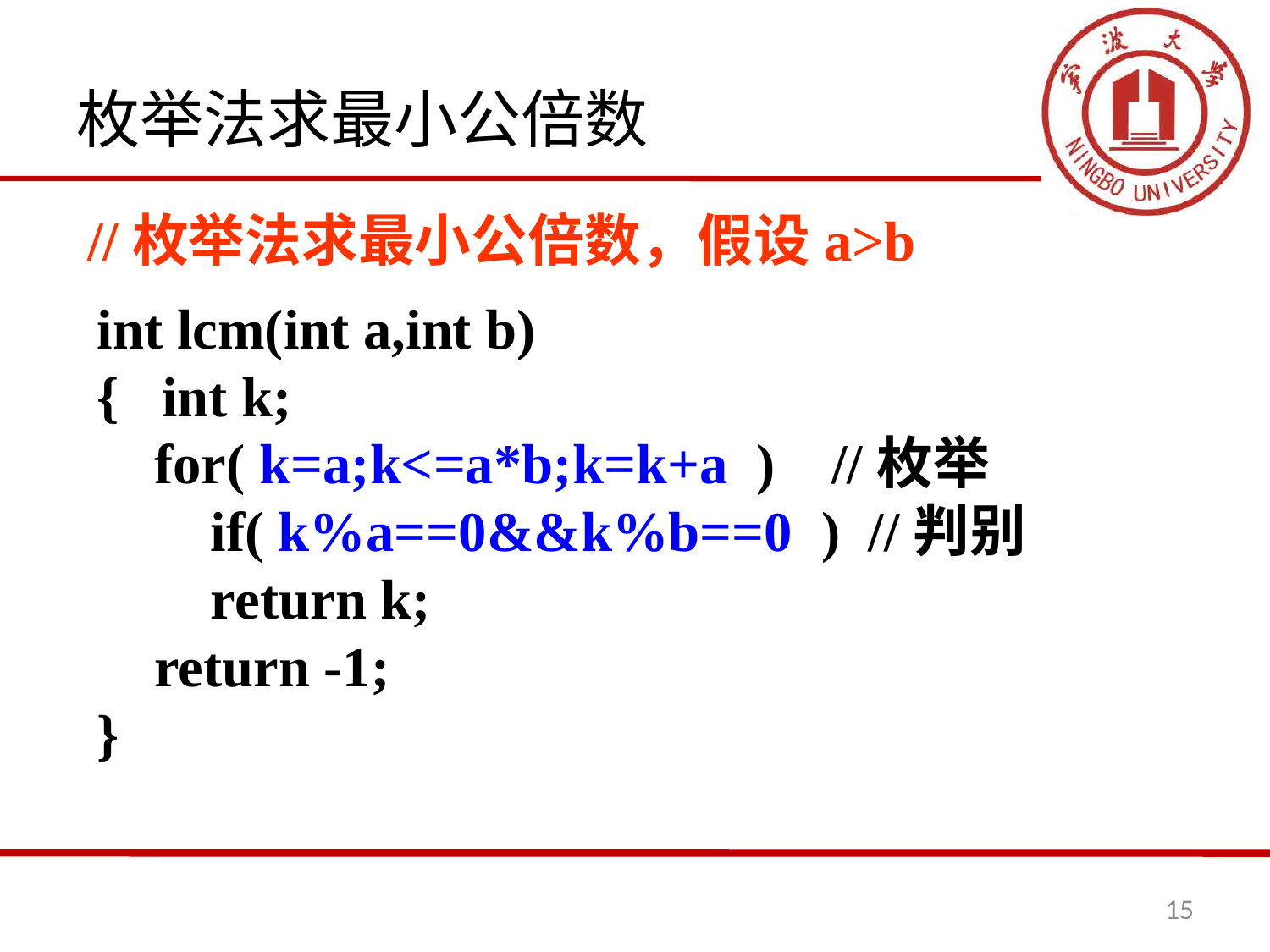

# 枚举法求最小公倍数
//枚举法求最小公倍数，假设a>b
int lcm(int a,int b)
{   int k;
    for( k=a;k<=a*b;k=k+a  )    //枚举
        if( k%a==0&&k%b==0  )  //判别
        return k;
    return -1;
}

15